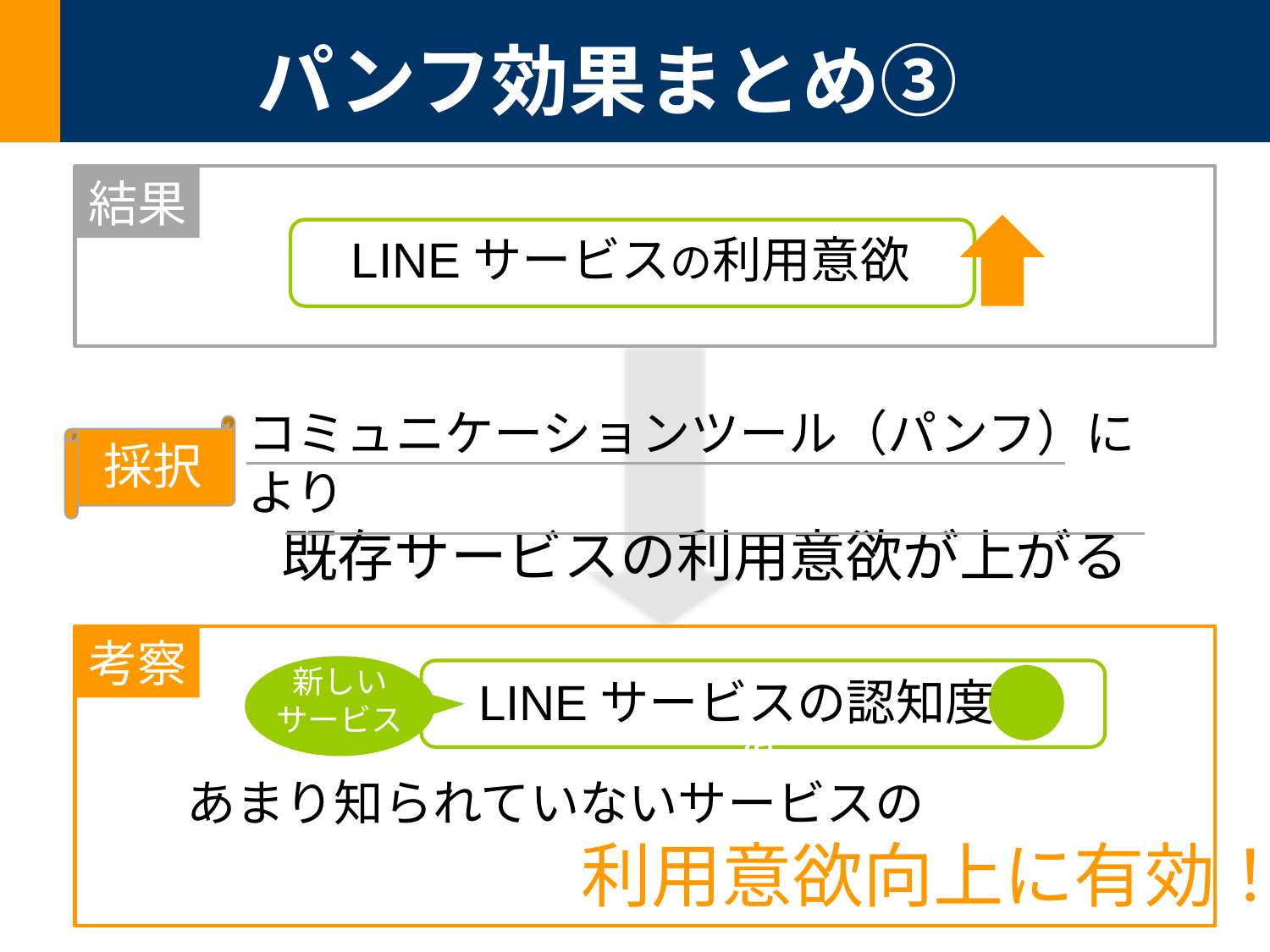

パンフ効果まとめ③

結果

LINEサービスの利用意欲

コミュニケーションツール（パンフ）により
既存サービスの利用意欲が上がる

採択
仮説2
考察

新しい
サービス

LINEサービスの認知度　低

あまり知られていないサービスの
　　　　　　　　利用意欲向上に有効！